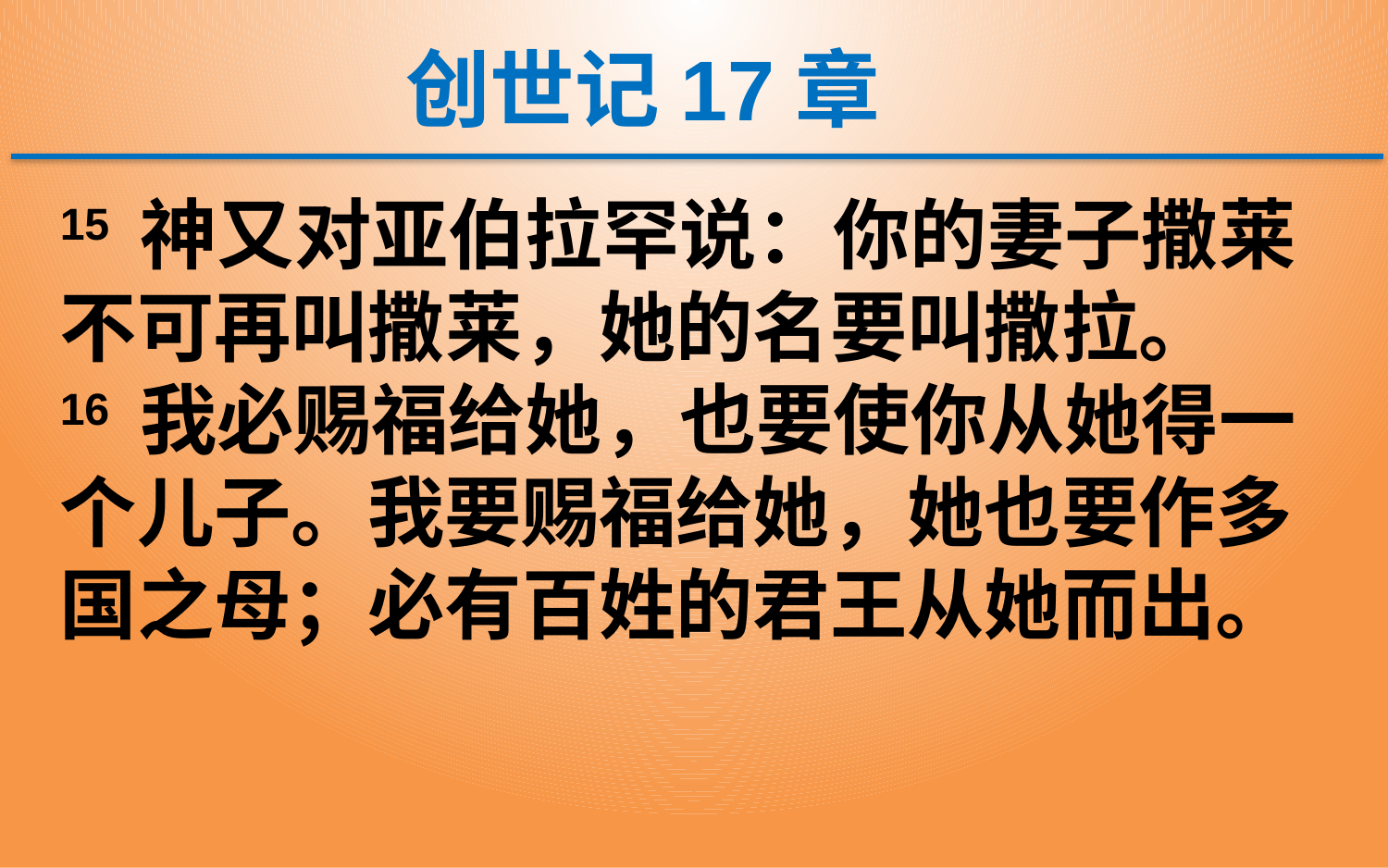

创世记17章
15 神又对亚伯拉罕说：你的妻子撒莱不可再叫撒莱，她的名要叫撒拉。
16 我必赐福给她，也要使你从她得一个儿子。我要赐福给她，她也要作多国之母；必有百姓的君王从她而出。